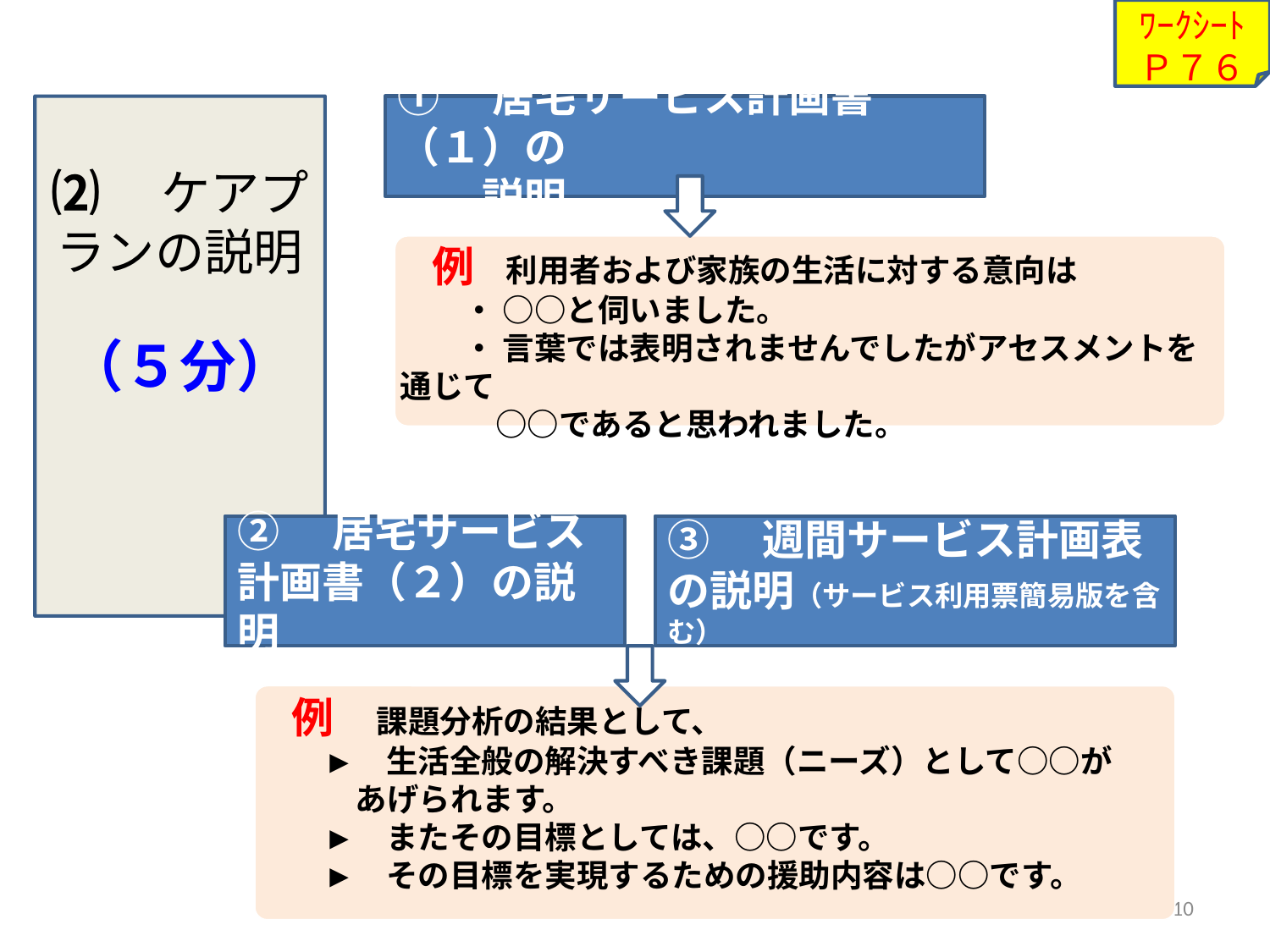

ﾜｰｸｼｰﾄ
Ｐ７６

⑵　ケアプランの説明

（５分）
①　居宅サービス計画書（１）の
　　説明

　例　利用者および家族の生活に対する意向は
　　・ ○○と伺いました。
　　・ 言葉では表明されませんでしたがアセスメントを通じて
　　　○○であると思われました。

②　居宅サービス計画書（２）の説明
➂　週間サービス計画表の説明（サービス利用票簡易版を含む）

　例　課題分析の結果として、
　　►　生活全般の解決すべき課題（ニーズ）として○○が
　　　あげられます。
　　►　またその目標としては、○○です。
　　►　その目標を実現するための援助内容は○○です。

10